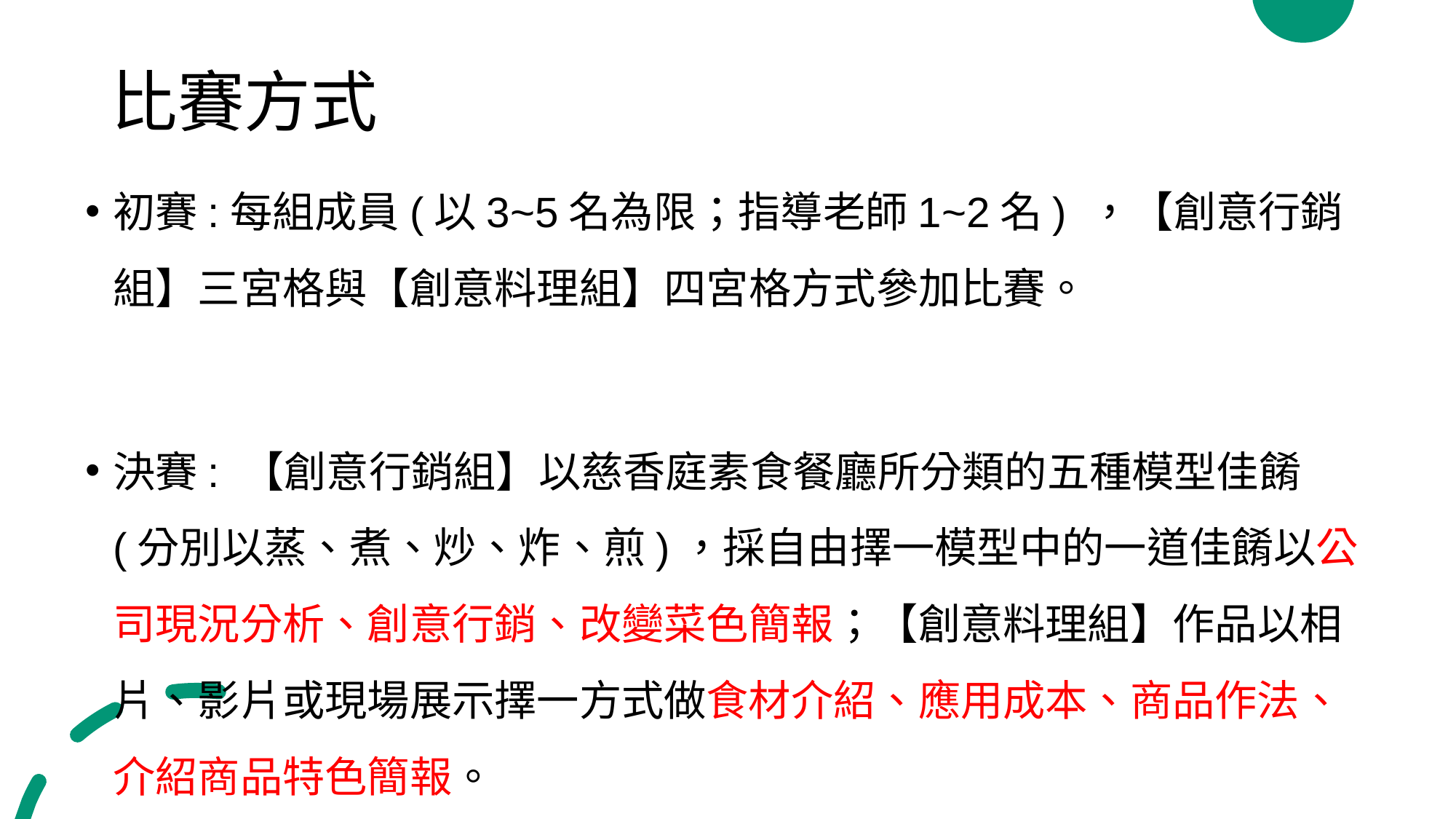

# 比賽方式
初賽:每組成員(以3~5名為限；指導老師1~2名) ，【創意行銷組】三宮格與【創意料理組】四宮格方式參加比賽。

決賽: 【創意行銷組】以慈香庭素食餐廳所分類的五種模型佳餚(分別以蒸、煮、炒、炸、煎)，採自由擇一模型中的一道佳餚以公司現況分析、創意行銷、改變菜色簡報；【創意料理組】作品以相片、影片或現場展示擇一方式做食材介紹、應用成本、商品作法、介紹商品特色簡報。